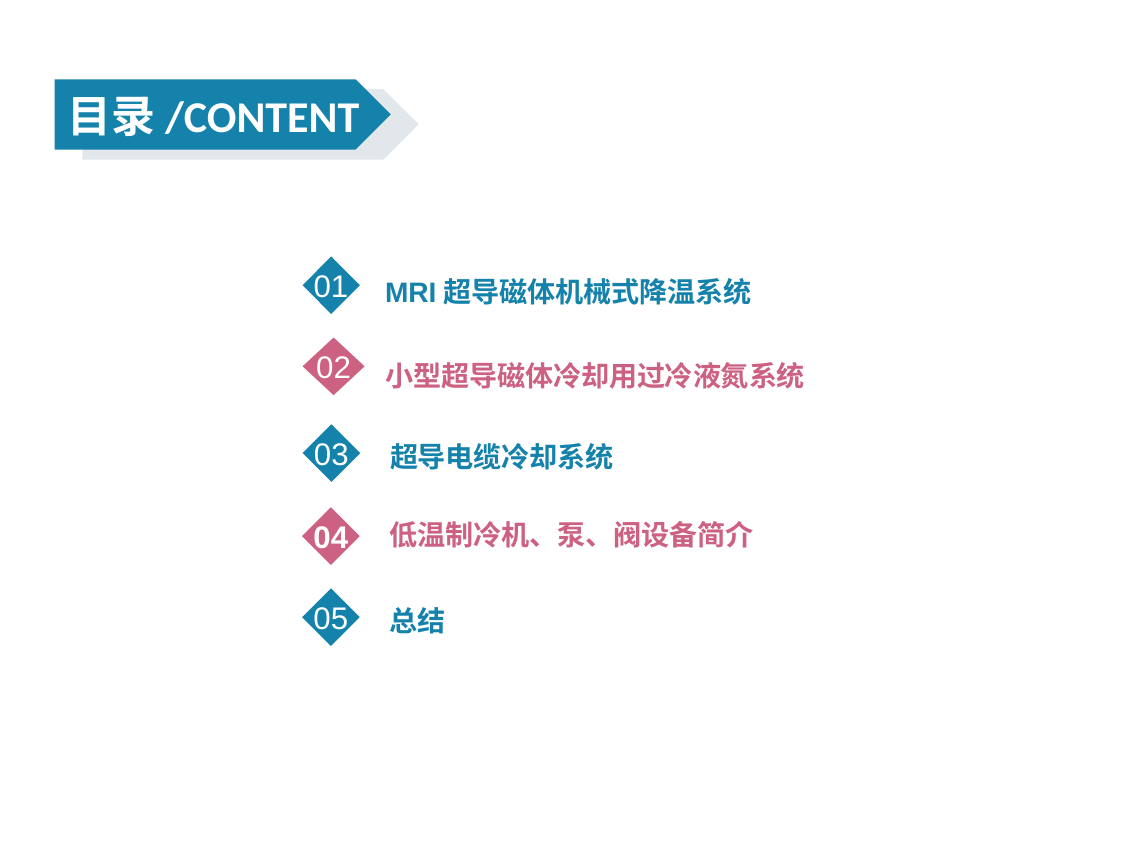

目录/CONTENT

01
MRI超导磁体机械式降温系统
02
小型超导磁体冷却用过冷液氮系统
03
超导电缆冷却系统
04
低温制冷机、泵、阀设备简介
05
总结